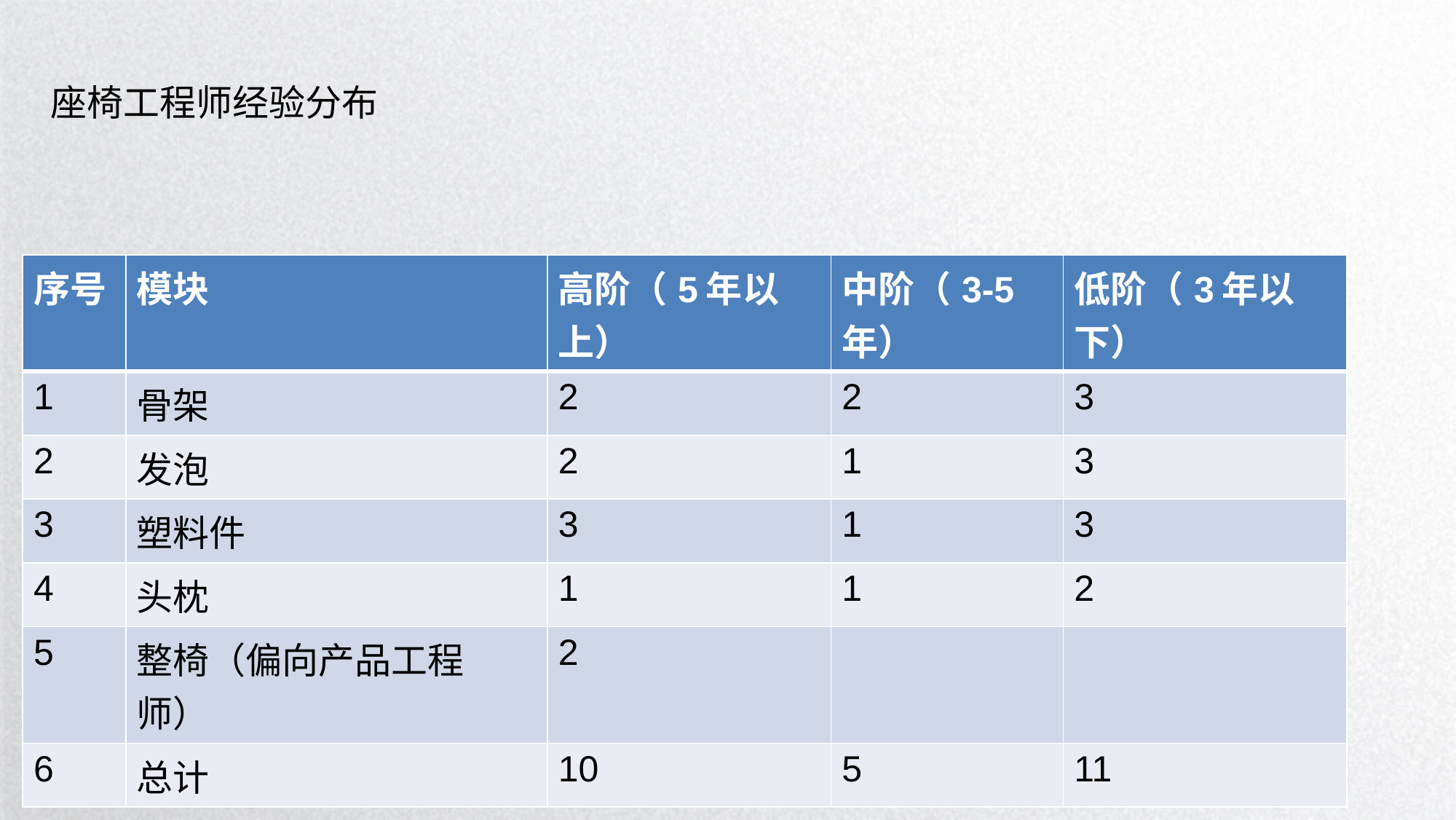

座椅工程师经验分布
| 序号 | 模块 | 高阶（5年以上） | 中阶（3-5年） | 低阶（3年以下） |
| --- | --- | --- | --- | --- |
| 1 | 骨架 | 2 | 2 | 3 |
| 2 | 发泡 | 2 | 1 | 3 |
| 3 | 塑料件 | 3 | 1 | 3 |
| 4 | 头枕 | 1 | 1 | 2 |
| 5 | 整椅（偏向产品工程师） | 2 |  |  |
| 6 | 总计 | 10 | 5 | 11 |